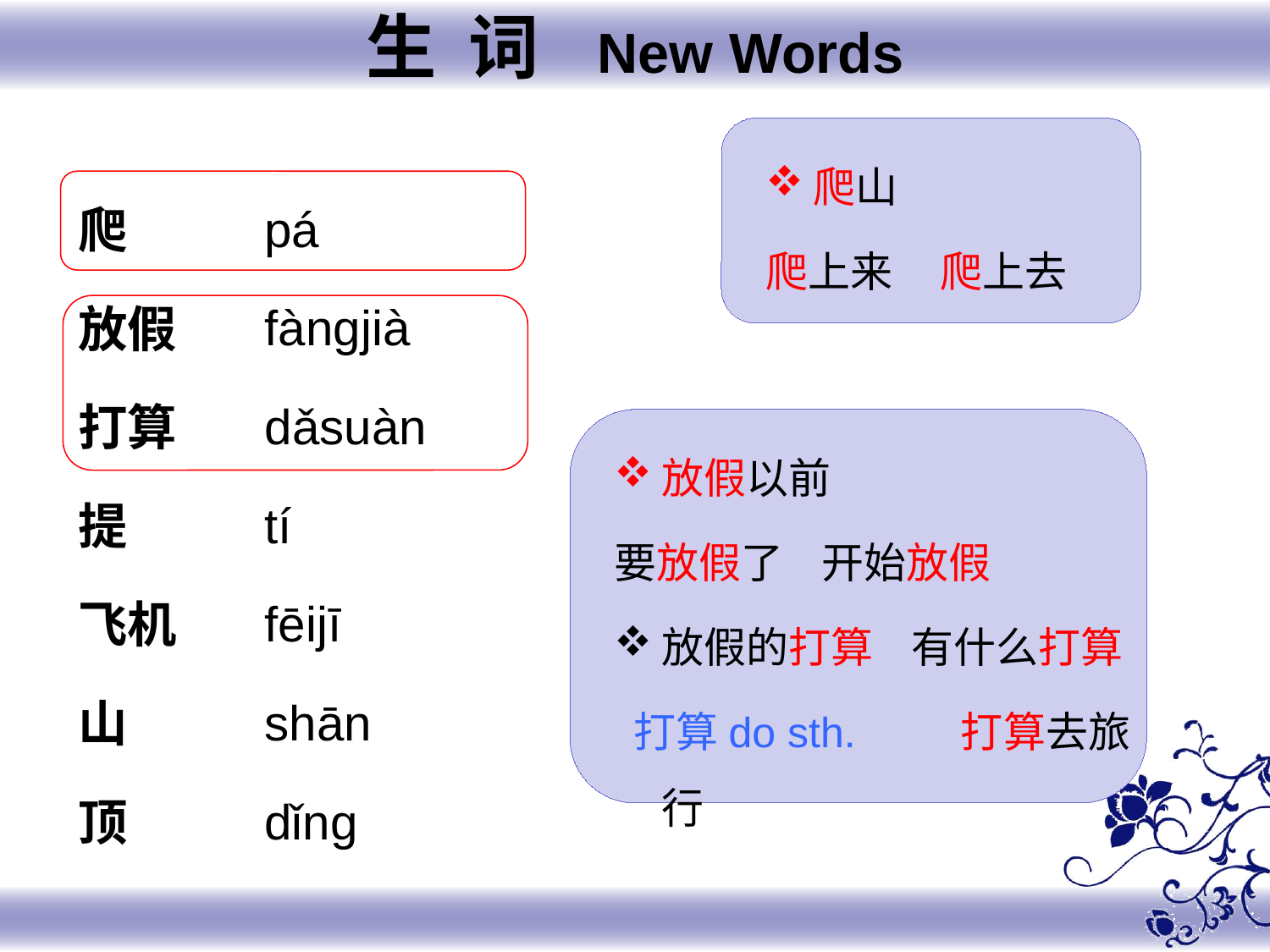

生  词   New Words

爬山
爬上来     爬上去

pá
fànɡjià
dǎsuàn
tí
fēijī
shān
dǐnɡ
爬
放假
打算
提
飞机
山
顶

放假以前
要放假了    开始放假
放假的打算    有什么打算
 打算do sth.        打算去旅行